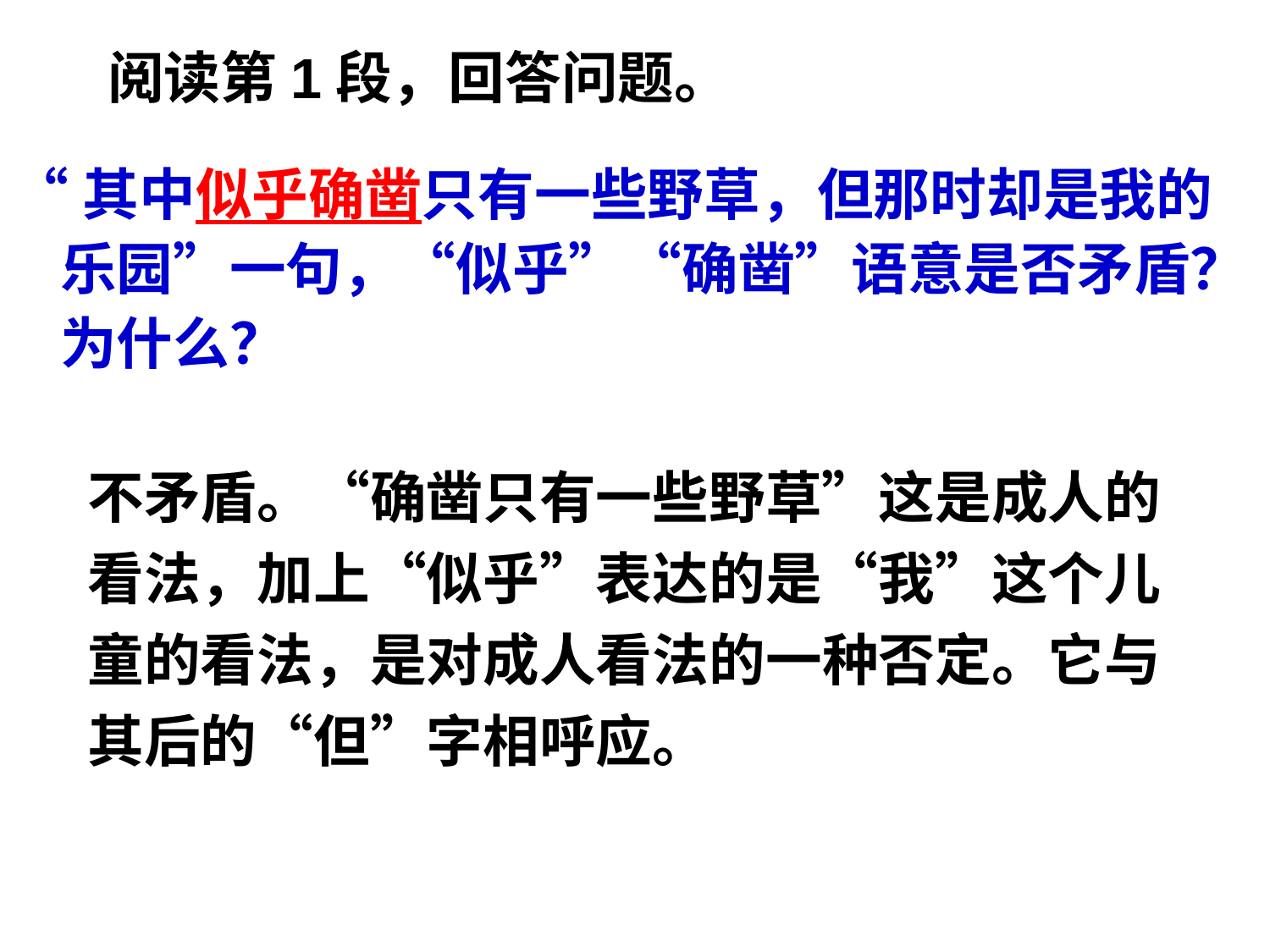

阅读第1段，回答问题。
“其中似乎确凿只有一些野草，但那时却是我的乐园”一句，“似乎”“确凿”语意是否矛盾？为什么？

不矛盾。“确凿只有一些野草”这是成人的看法，加上“似乎”表达的是“我”这个儿童的看法，是对成人看法的一种否定。它与其后的“但”字相呼应。